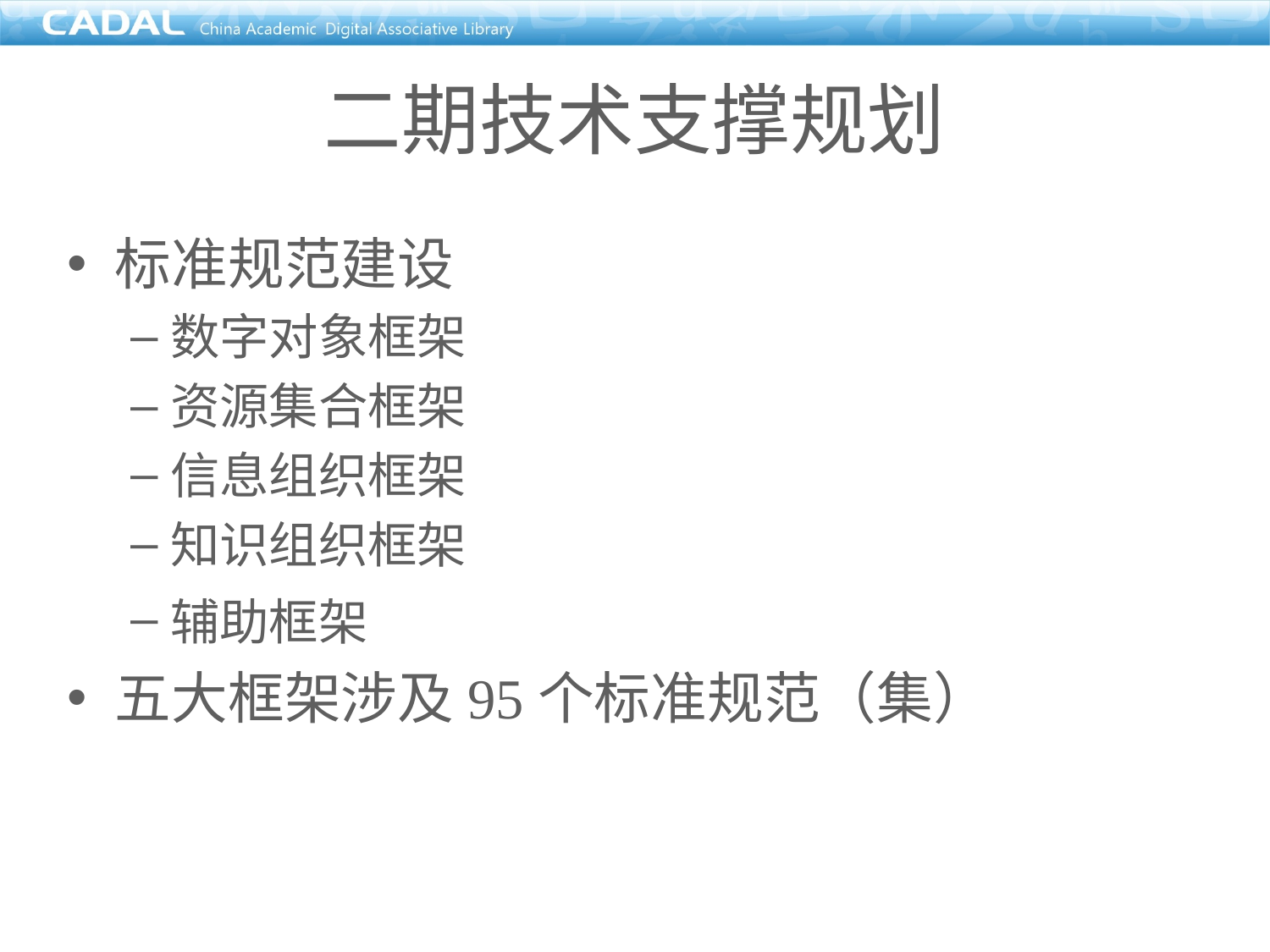

二期技术支撑规划
标准规范建设
数字对象框架
资源集合框架
信息组织框架
知识组织框架
辅助框架
五大框架涉及95个标准规范（集）